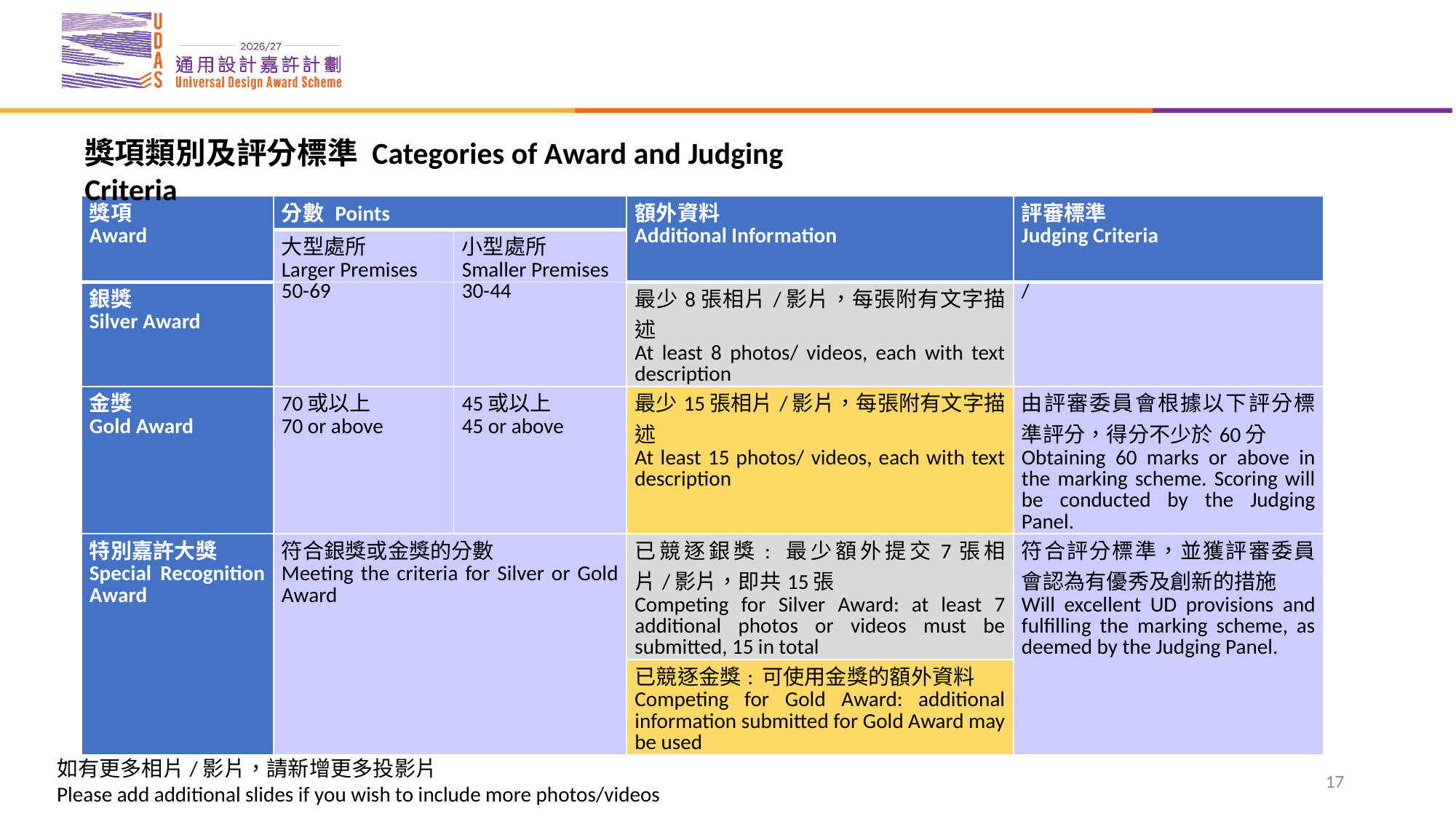

獎項類別及評分標準 Categories of Award and Judging Criteria
| 獎項 Award | 分數 Points |  | 額外資料 Additional Information | 評審標準 Judging Criteria |
| --- | --- | --- | --- | --- |
|  | 大型處所 Larger Premises | 小型處所 Smaller Premises |  |  |
| 銀獎 Silver Award | 50-69 | 30-44 | 最少8張相片/影片，每張附有文字描述 At least 8 photos/ videos, each with text description | / |
| 金獎 Gold Award | 70或以上 70 or above | 45或以上 45 or above | 最少15張相片/影片，每張附有文字描述 At least 15 photos/ videos, each with text description | 由評審委員會根據以下評分標準評分，得分不少於60分 Obtaining 60 marks or above in the marking scheme. Scoring will be conducted by the Judging Panel. |
| 特別嘉許大獎 Special Recognition Award | 符合銀獎或金獎的分數 Meeting the criteria for Silver or Gold Award |  | 已競逐銀獎: 最少額外提交7張相片/影片，即共15張 Competing for Silver Award: at least 7 additional photos or videos must be submitted, 15 in total | 符合評分標準，並獲評審委員會認為有優秀及創新的措施 Will excellent UD provisions and fulfilling the marking scheme, as deemed by the Judging Panel. |
|  |  |  | 已競逐金獎: 可使用金獎的額外資料 Competing for Gold Award: additional information submitted for Gold Award may be used |  |
17